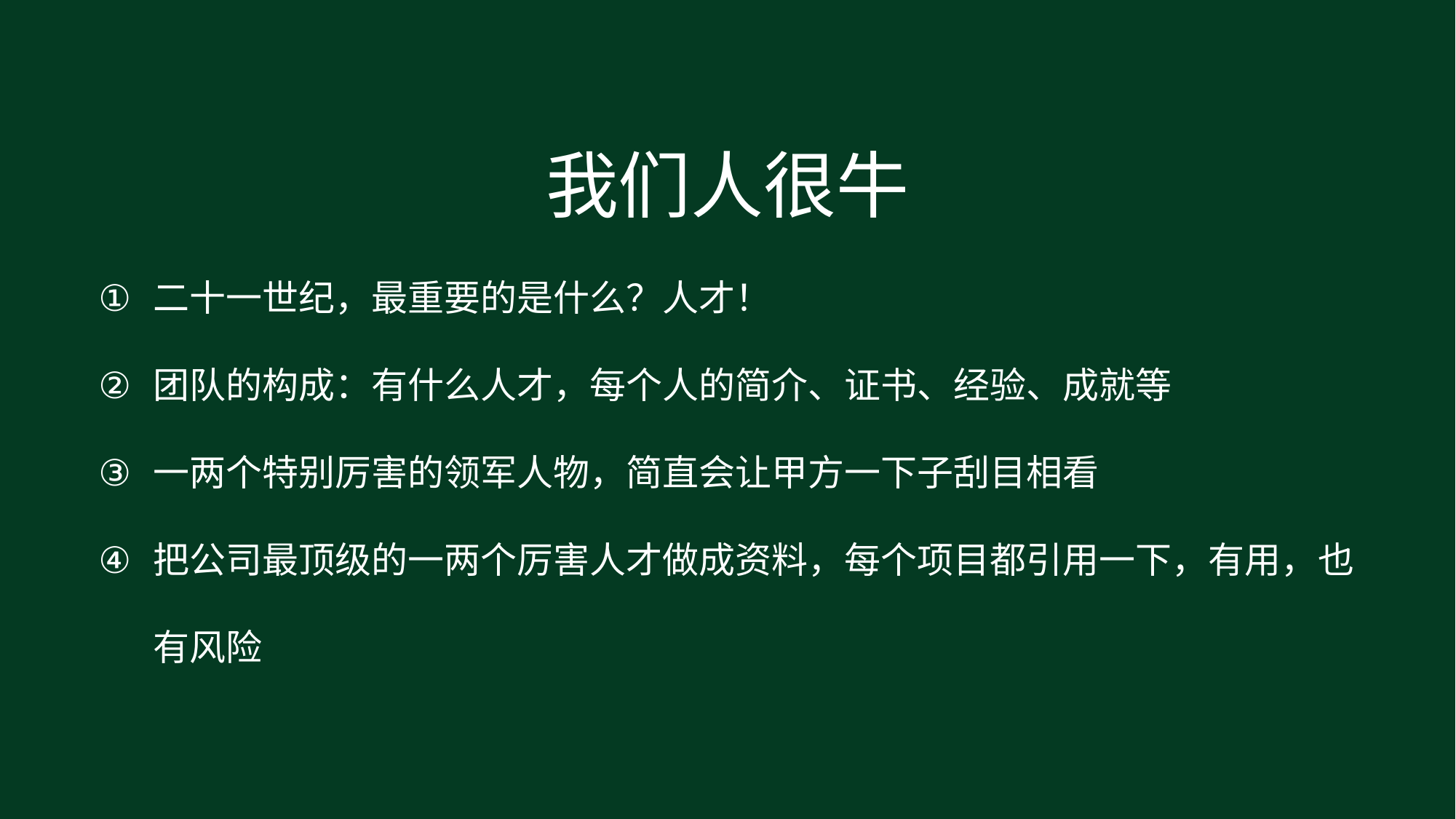

我们人很牛
二十一世纪，最重要的是什么？人才！
团队的构成：有什么人才，每个人的简介、证书、经验、成就等
一两个特别厉害的领军人物，简直会让甲方一下子刮目相看
把公司最顶级的一两个厉害人才做成资料，每个项目都引用一下，有用，也有风险